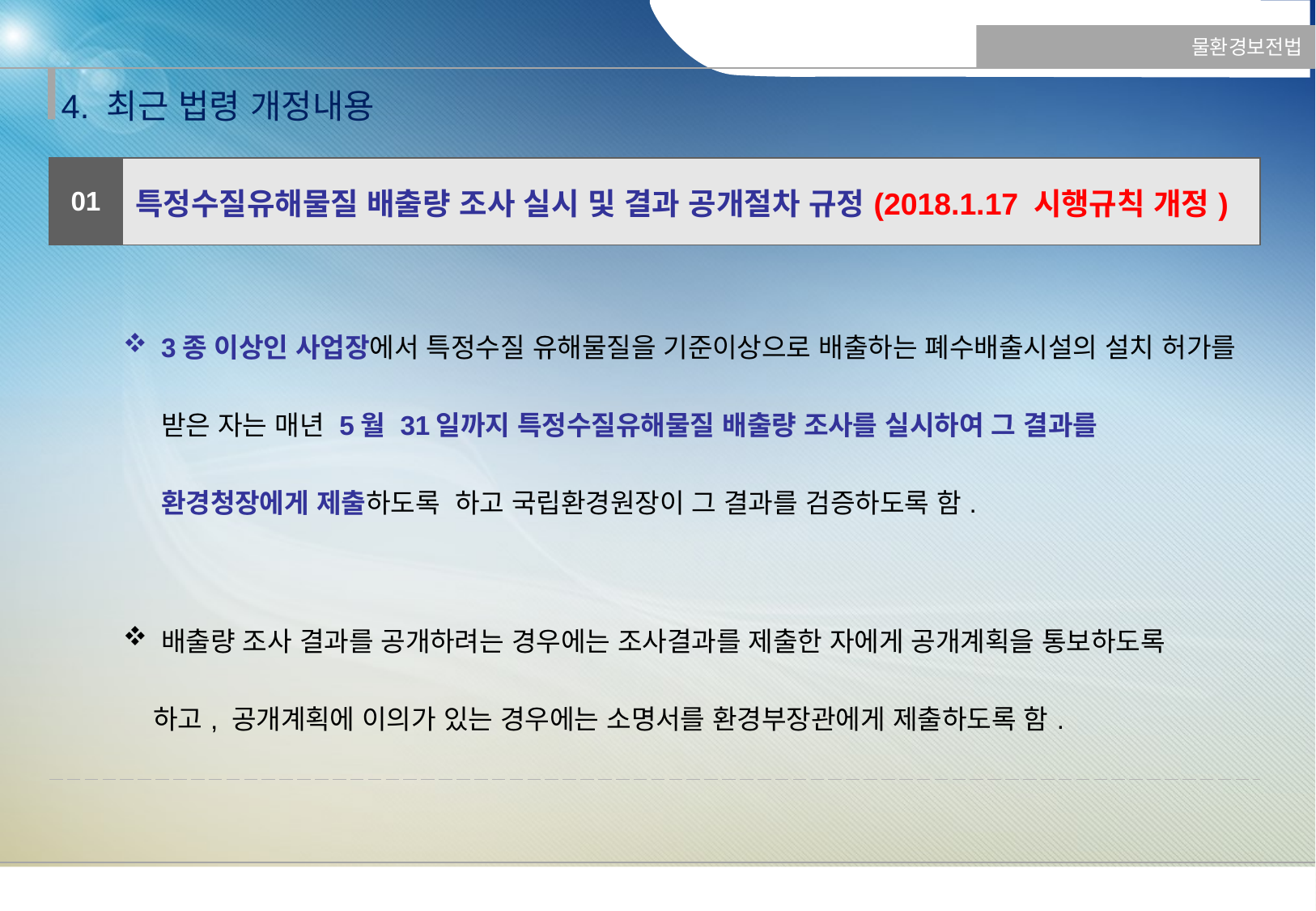

물환경보전법
4. 최근 법령 개정내용
| 01 | 특정수질유해물질 배출량 조사 실시 및 결과 공개절차 규정(2018.1.17 시행규칙 개정) |
| --- | --- |
| 3종 이상인 사업장에서 특정수질 유해물질을 기준이상으로 배출하는 폐수배출시설의 설치 허가를 받은 자는 매년 5월 31일까지 특정수질유해물질 배출량 조사를 실시하여 그 결과를 환경청장에게 제출하도록 하고 국립환경원장이 그 결과를 검증하도록 함. 배출량 조사 결과를 공개하려는 경우에는 조사결과를 제출한 자에게 공개계획을 통보하도록 하고, 공개계획에 이의가 있는 경우에는 소명서를 환경부장관에게 제출하도록 함. |  |